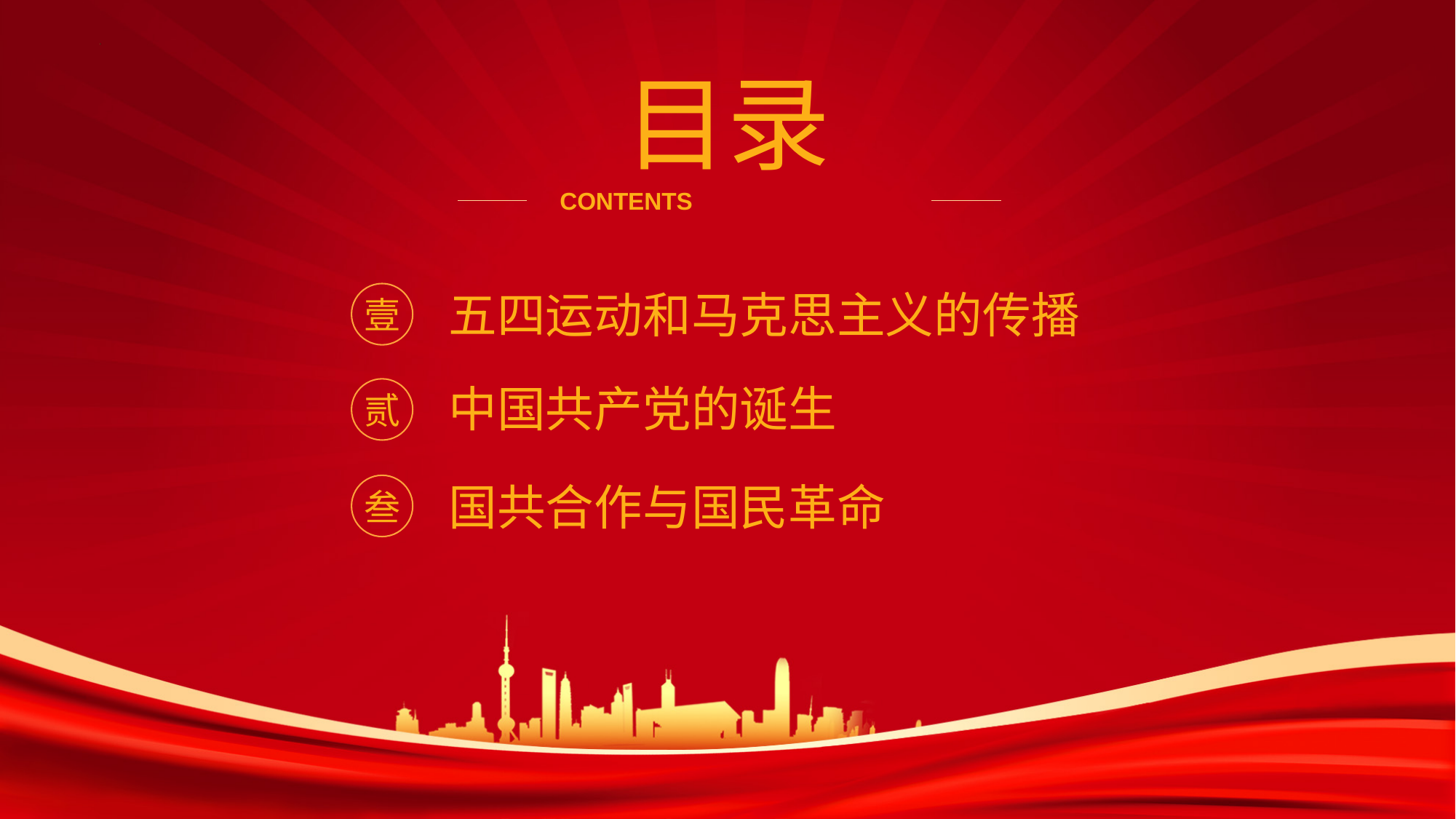

目录
CONTENTS
壹
五四运动和马克思主义的传播
中国共产党的诞生
贰
叁
国共合作与国民革命